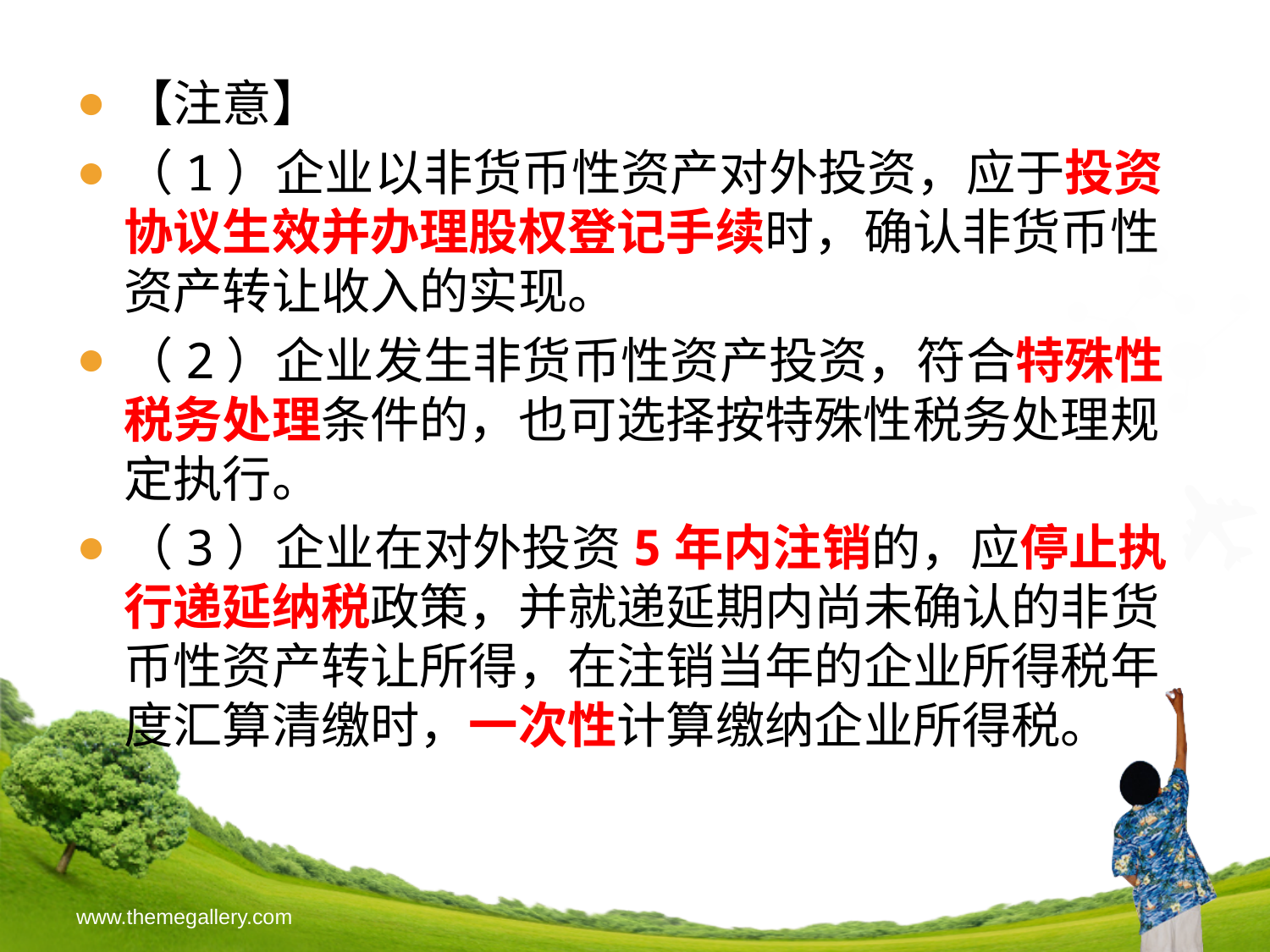

【注意】
（1）企业以非货币性资产对外投资，应于投资协议生效并办理股权登记手续时，确认非货币性资产转让收入的实现。
（2）企业发生非货币性资产投资，符合特殊性税务处理条件的，也可选择按特殊性税务处理规定执行。
（3）企业在对外投资5年内注销的，应停止执行递延纳税政策，并就递延期内尚未确认的非货币性资产转让所得，在注销当年的企业所得税年度汇算清缴时，一次性计算缴纳企业所得税。

www.themegallery.com